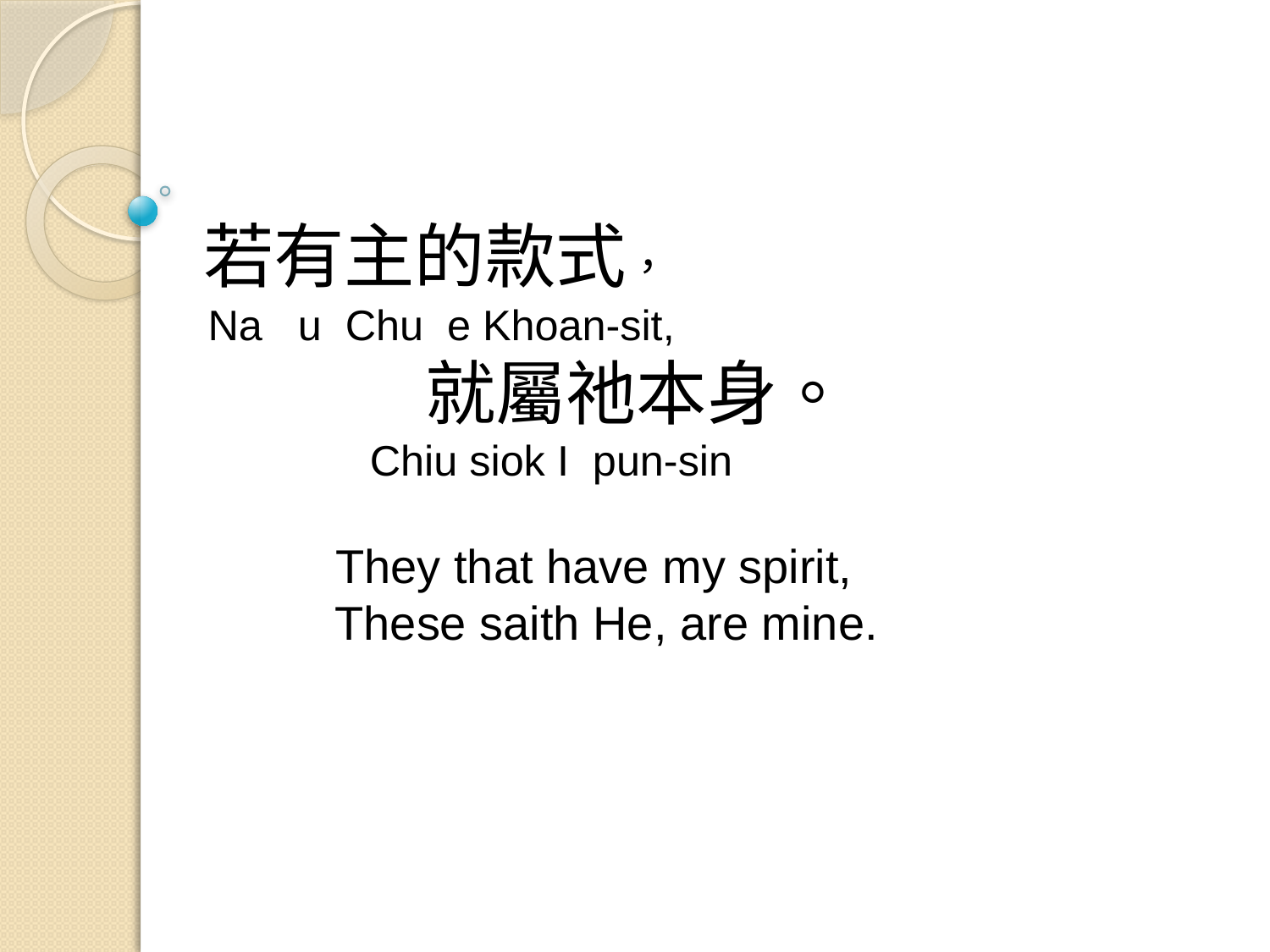

# 若有主的款式， Na   u  Chu  e Khoan-sit, 就屬祂本身。 Chiu siok I  pun-sin They that have my spirit, These saith He, are mine.